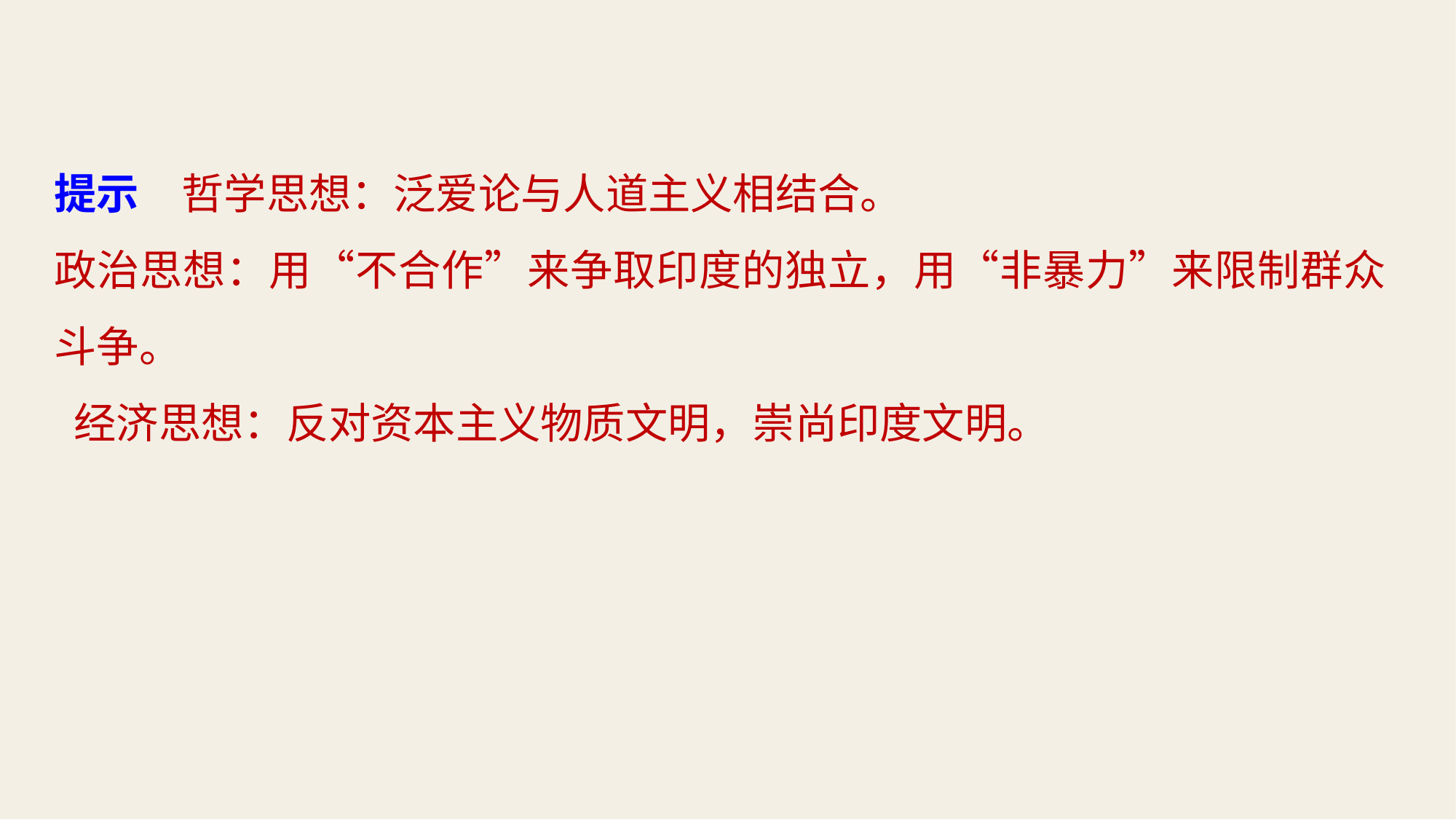

提示　哲学思想：泛爱论与人道主义相结合。
政治思想：用“不合作”来争取印度的独立，用“非暴力”来限制群众斗争。
 经济思想：反对资本主义物质文明，崇尚印度文明。